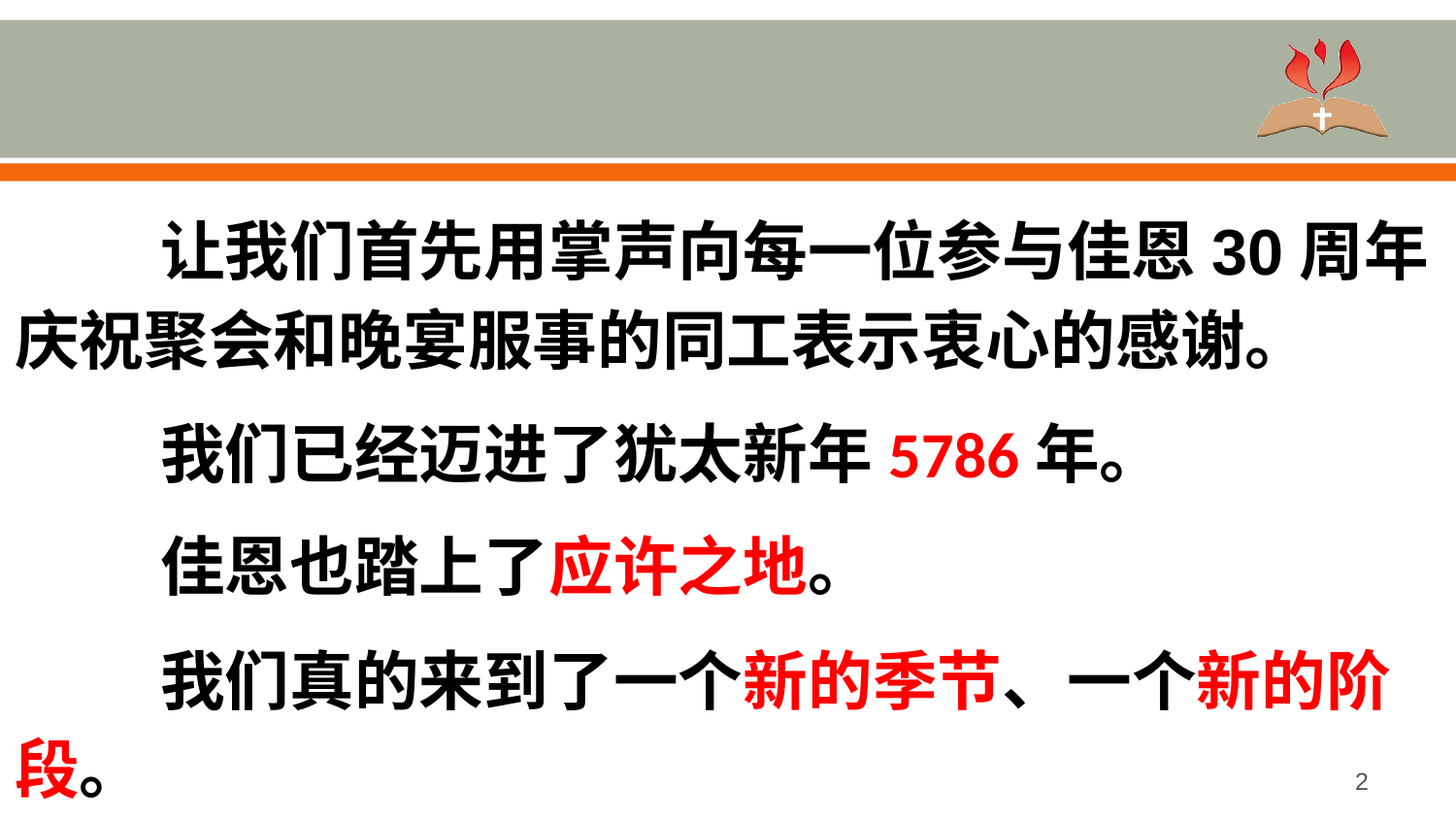

让我们首先用掌声向每一位参与佳恩30周年庆祝聚会和晚宴服事的同工表示衷心的感谢。
我们已经迈进了犹太新年5786年。
佳恩也踏上了应许之地。
我们真的来到了一个新的季节、一个新的阶段。

2